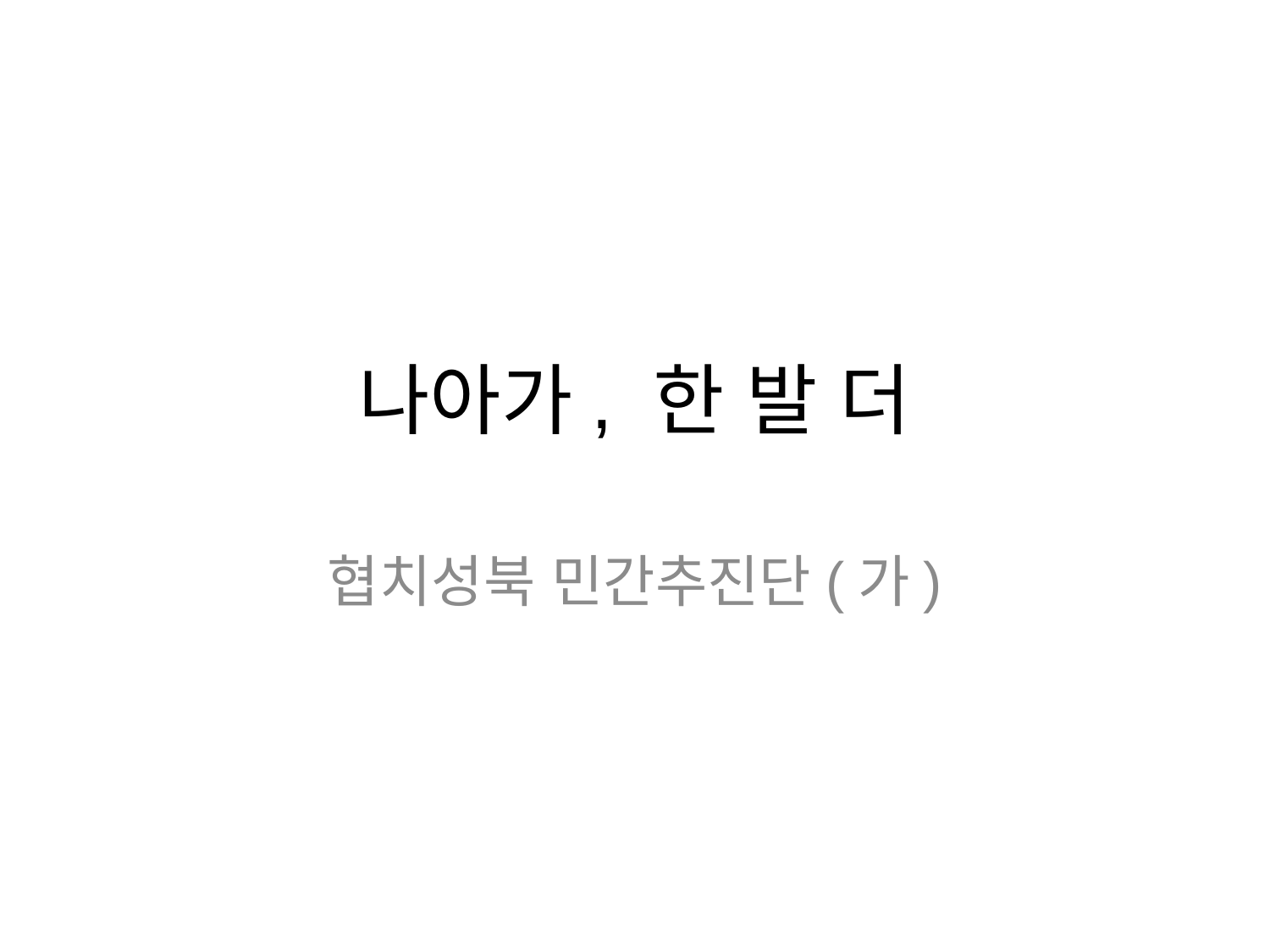

# 나아가, 한 발 더
협치성북 민간추진단(가)